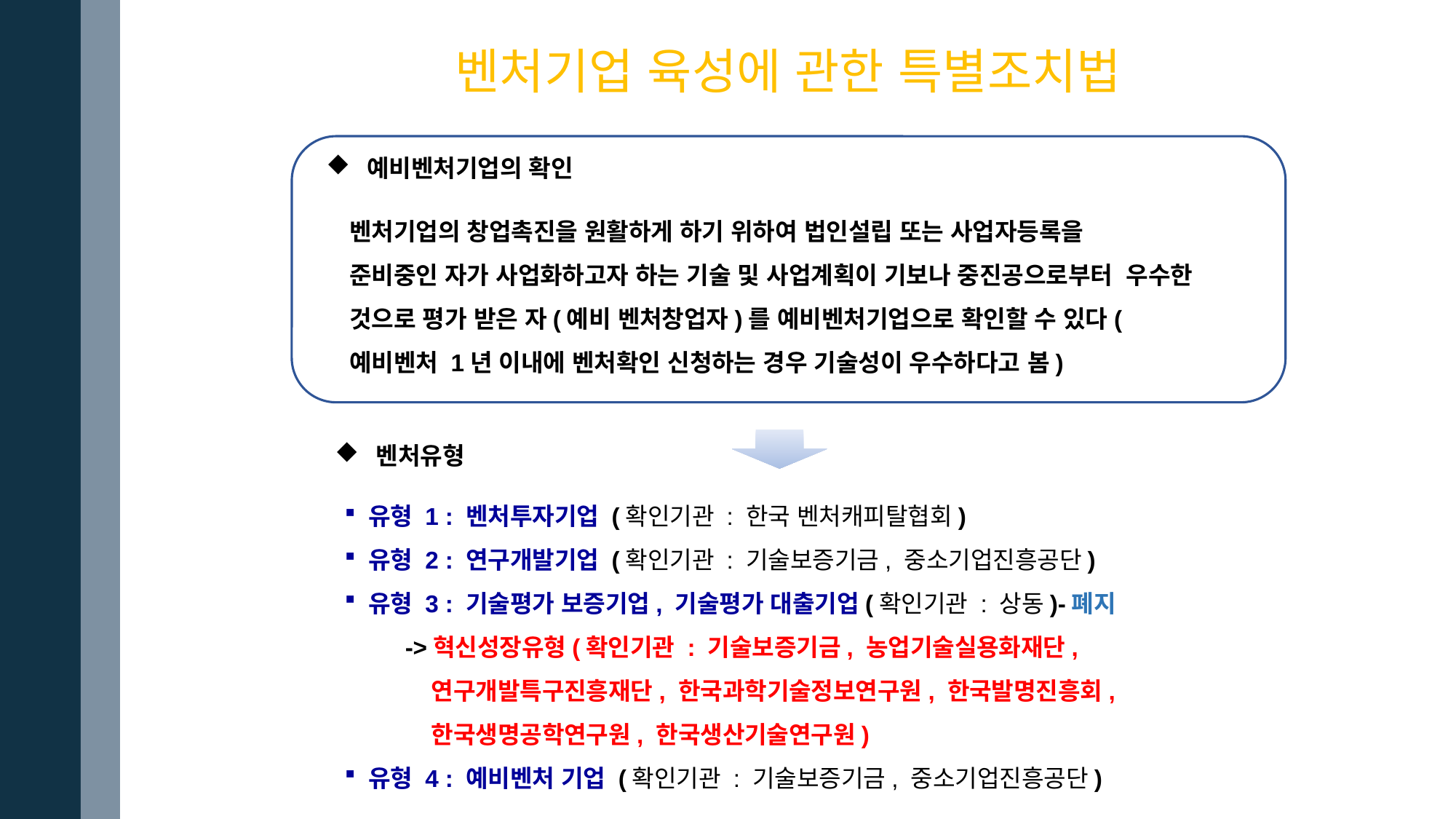

벤처기업 육성에 관한 특별조치법

예비벤처기업의 확인
벤처기업의 창업촉진을 원활하게 하기 위하여 법인설립 또는 사업자등록을
준비중인 자가 사업화하고자 하는 기술 및 사업계획이 기보나 중진공으로부터  우수한 것으로 평가 받은 자(예비 벤처창업자)를 예비벤처기업으로 확인할 수 있다(예비벤처 1년 이내에 벤처확인 신청하는 경우 기술성이 우수하다고 봄)

벤처유형
 유형 1 : 벤처투자기업 (확인기관 : 한국 벤처캐피탈협회)
 유형 2 : 연구개발기업 (확인기관 : 기술보증기금, 중소기업진흥공단)
 유형 3 : 기술평가 보증기업, 기술평가 대출기업(확인기관 : 상동)-폐지
         ->혁신성장유형(확인기관 : 기술보증기금, 농업기술실용화재단,
            연구개발특구진흥재단, 한국과학기술정보연구원, 한국발명진흥회,
            한국생명공학연구원, 한국생산기술연구원)
 유형 4 : 예비벤처 기업 (확인기관 : 기술보증기금, 중소기업진흥공단)